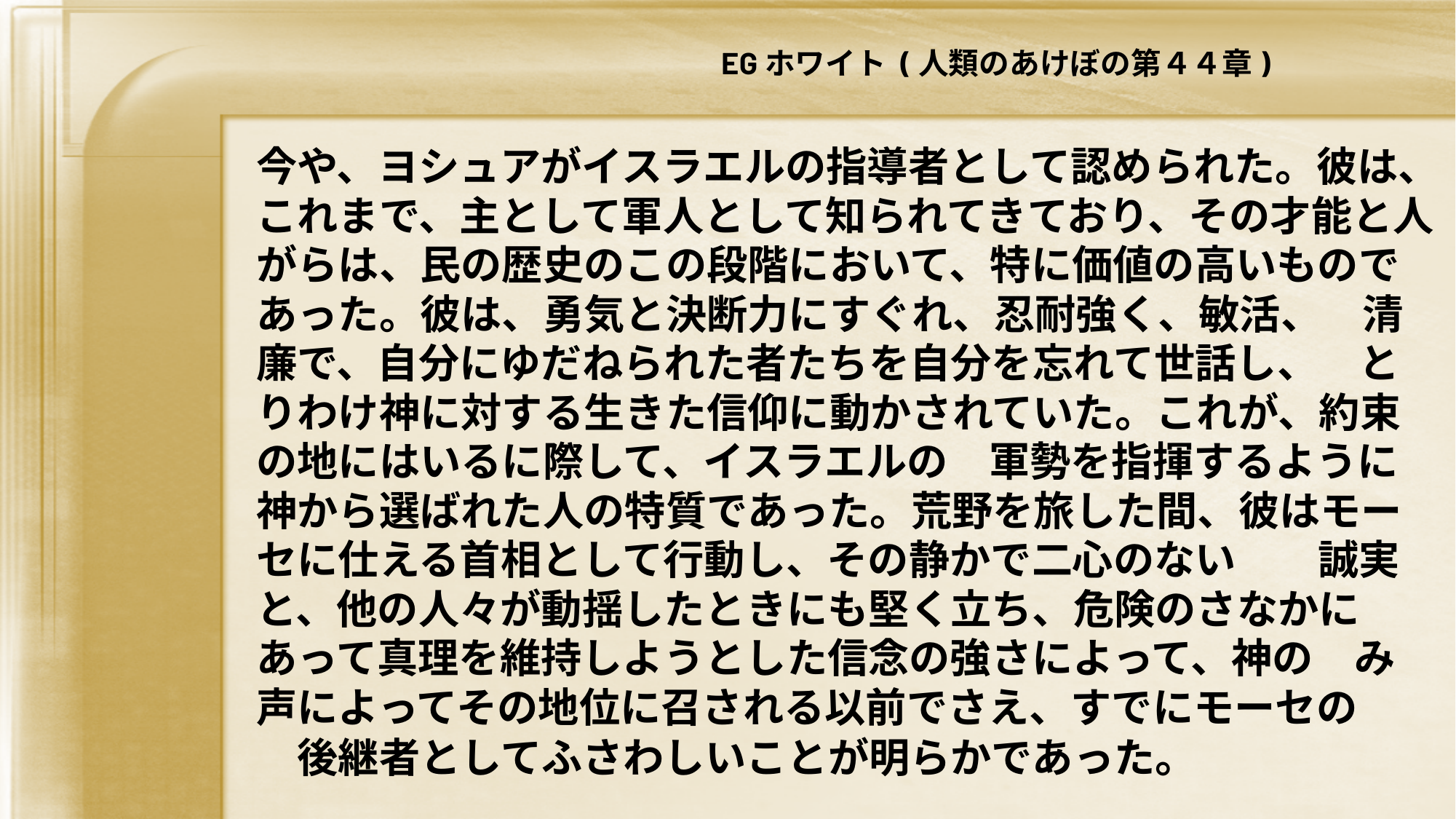

EGホワイト (人類のあけぼの第４４章)
今や、ヨシュアがイスラエルの指導者として認められた。彼は、これまで、主として軍人として知られてきており、その才能と人がらは、民の歴史のこの段階において、特に価値の高いものであった。彼は、勇気と決断力にすぐれ、忍耐強く、敏活、　清廉で、自分にゆだねられた者たちを自分を忘れて世話し、　とりわけ神に対する生きた信仰に動かされていた。これが、約束の地にはいるに際して、イスラエルの　軍勢を指揮するように神から選ばれた人の特質であった。荒野を旅した間、彼はモーセに仕える首相として行動し、その静かで二心のない　　誠実と、他の人々が動揺したときにも堅く立ち、危険のさなかにあって真理を維持しようとした信念の強さによって、神の　み声によってその地位に召される以前でさえ、すでにモーセの　　後継者としてふさわしいことが明らかであった。